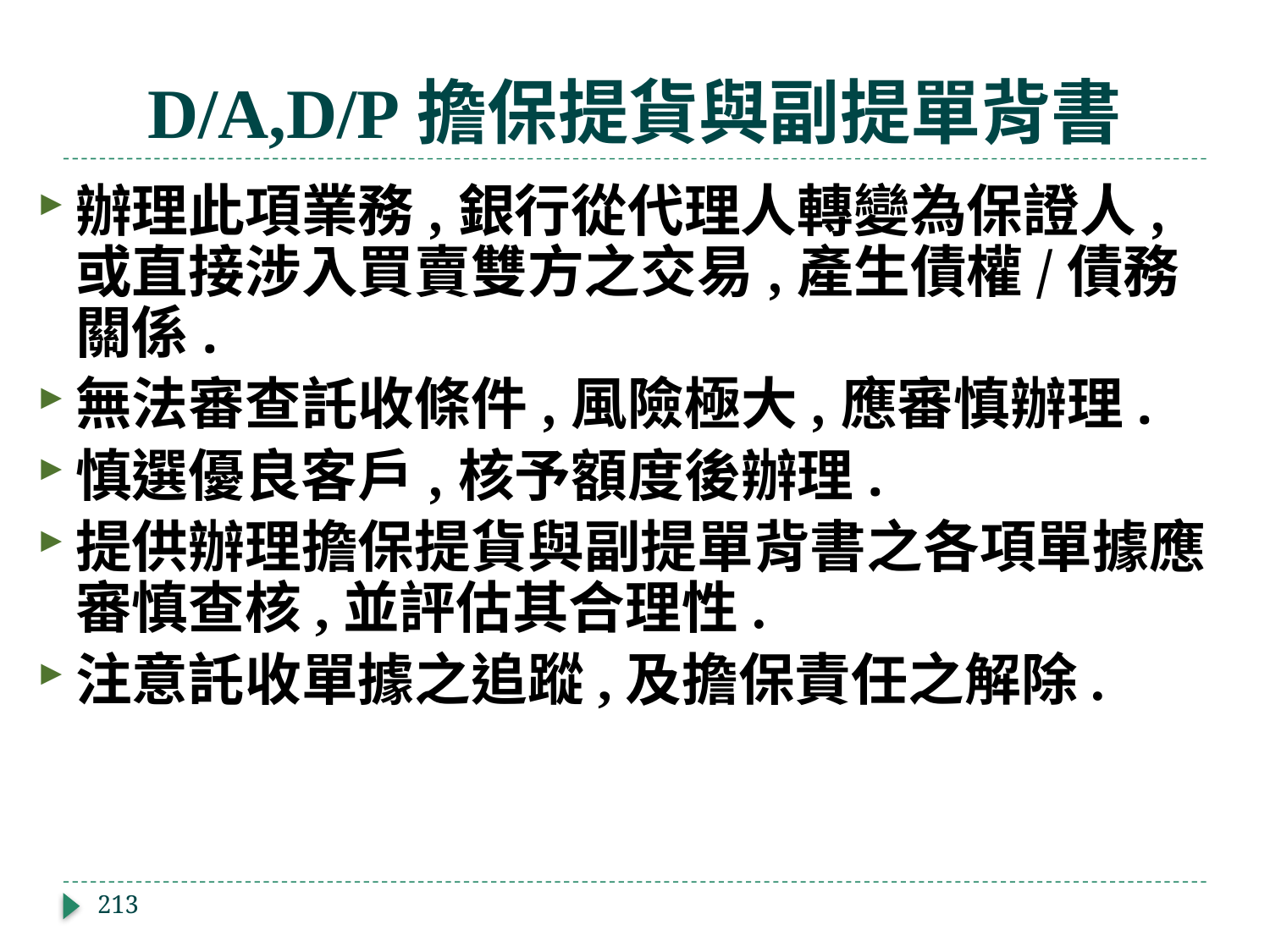

# D/A,D/P擔保提貨與副提單背書
辦理此項業務,銀行從代理人轉變為保證人,或直接涉入買賣雙方之交易,產生債權/債務關係.
無法審查託收條件,風險極大,應審慎辦理.
慎選優良客戶,核予額度後辦理.
提供辦理擔保提貨與副提單背書之各項單據應審慎查核,並評估其合理性.
注意託收單據之追蹤,及擔保責任之解除.
213